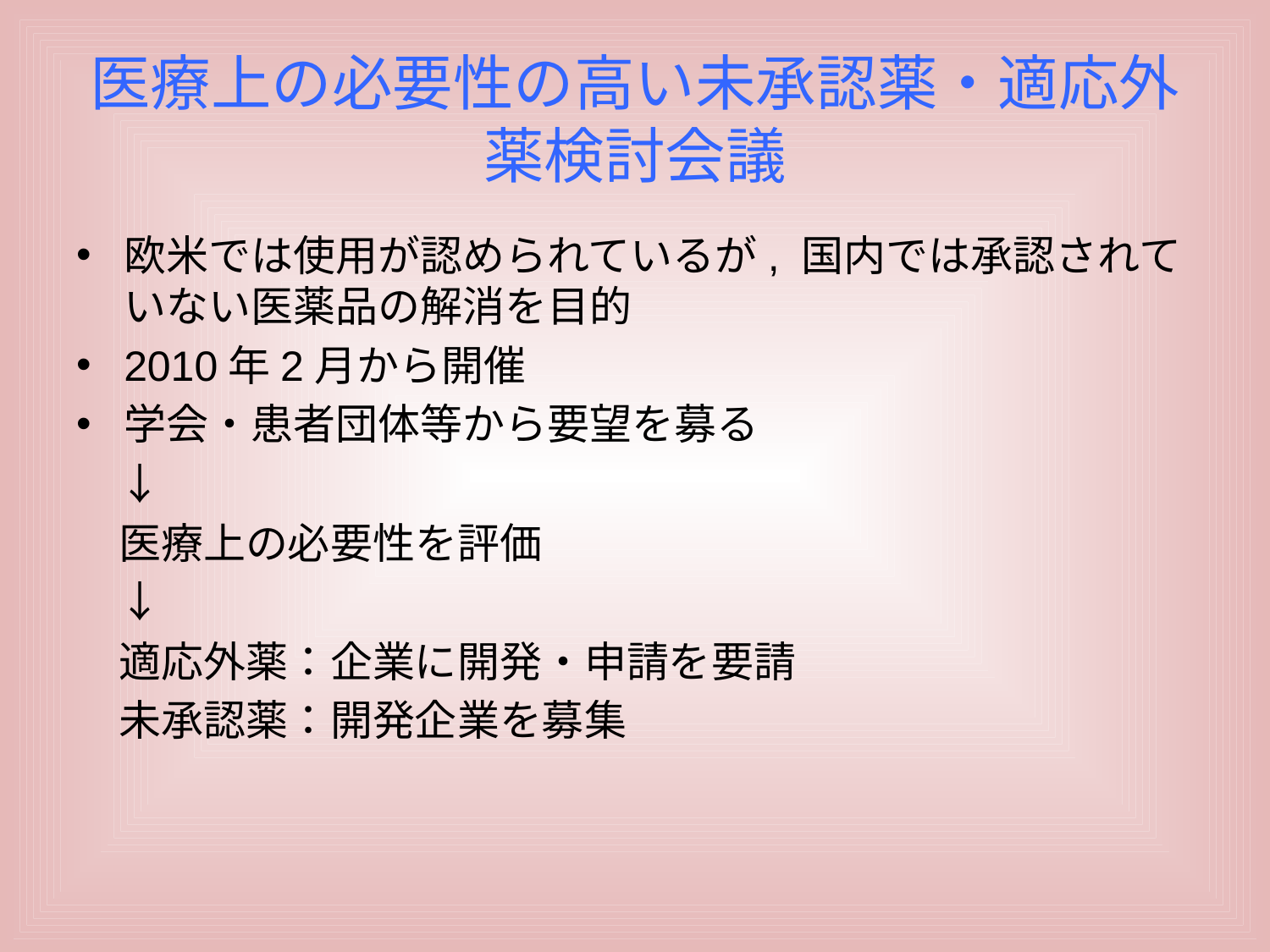

# 医療上の必要性の高い未承認薬・適応外薬検討会議
欧米では使用が認められているが, 国内では承認されていない医薬品の解消を目的
2010年2月から開催
学会・患者団体等から要望を募る
　↓
　医療上の必要性を評価
　↓
　適応外薬：企業に開発・申請を要請
　未承認薬：開発企業を募集